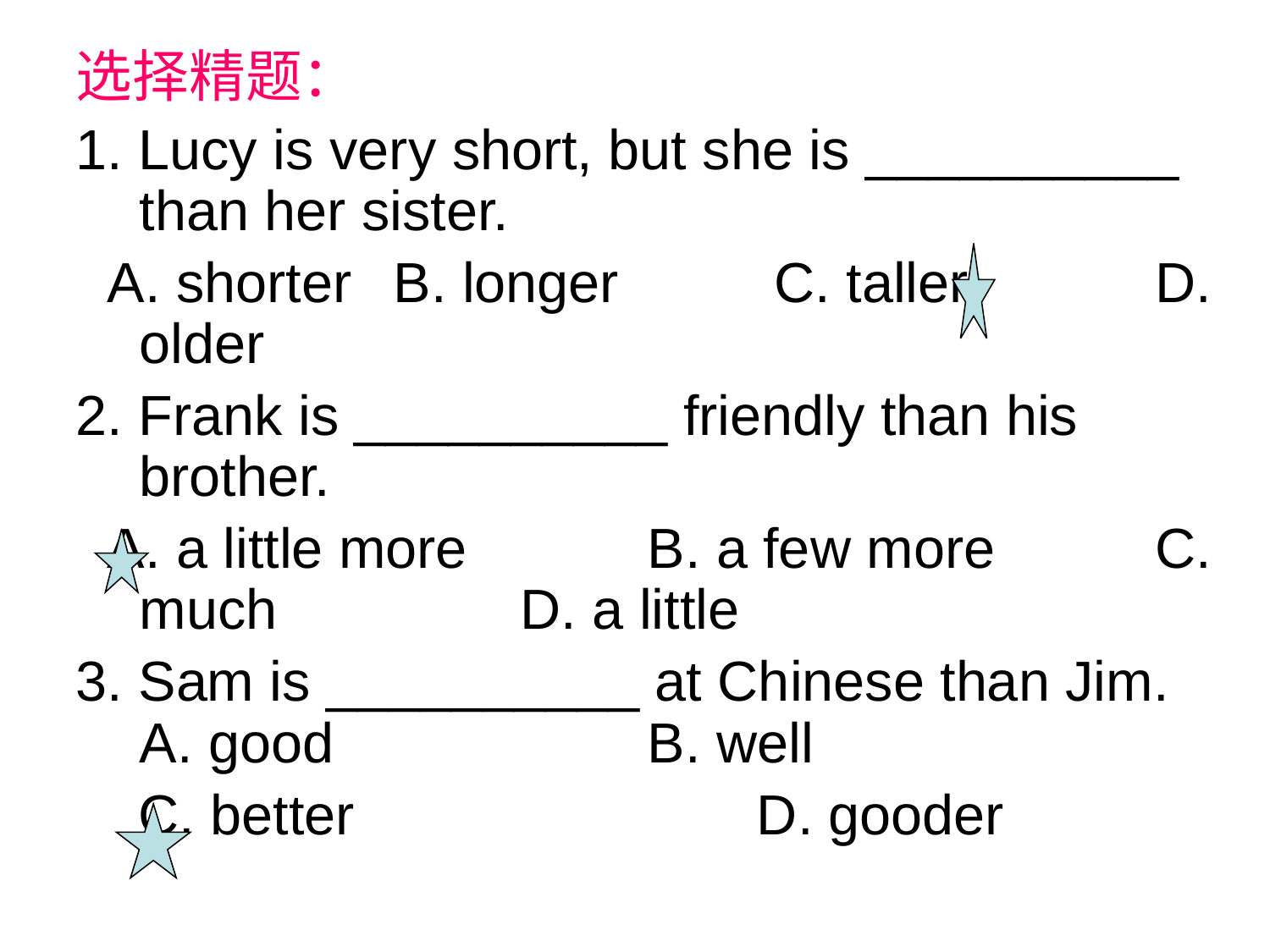

#
选择精题：
1. Lucy is very short, but she is __________ than her sister.
  A. shorter 	B. longer 		C. taller   		D. older
2. Frank is __________ friendly than his brother.
  A. a little more 		B. a few more 		C. much 		D. a little
3. Sam is __________ at Chinese than Jim. A. good 			B. well
    C. better   		       D. gooder